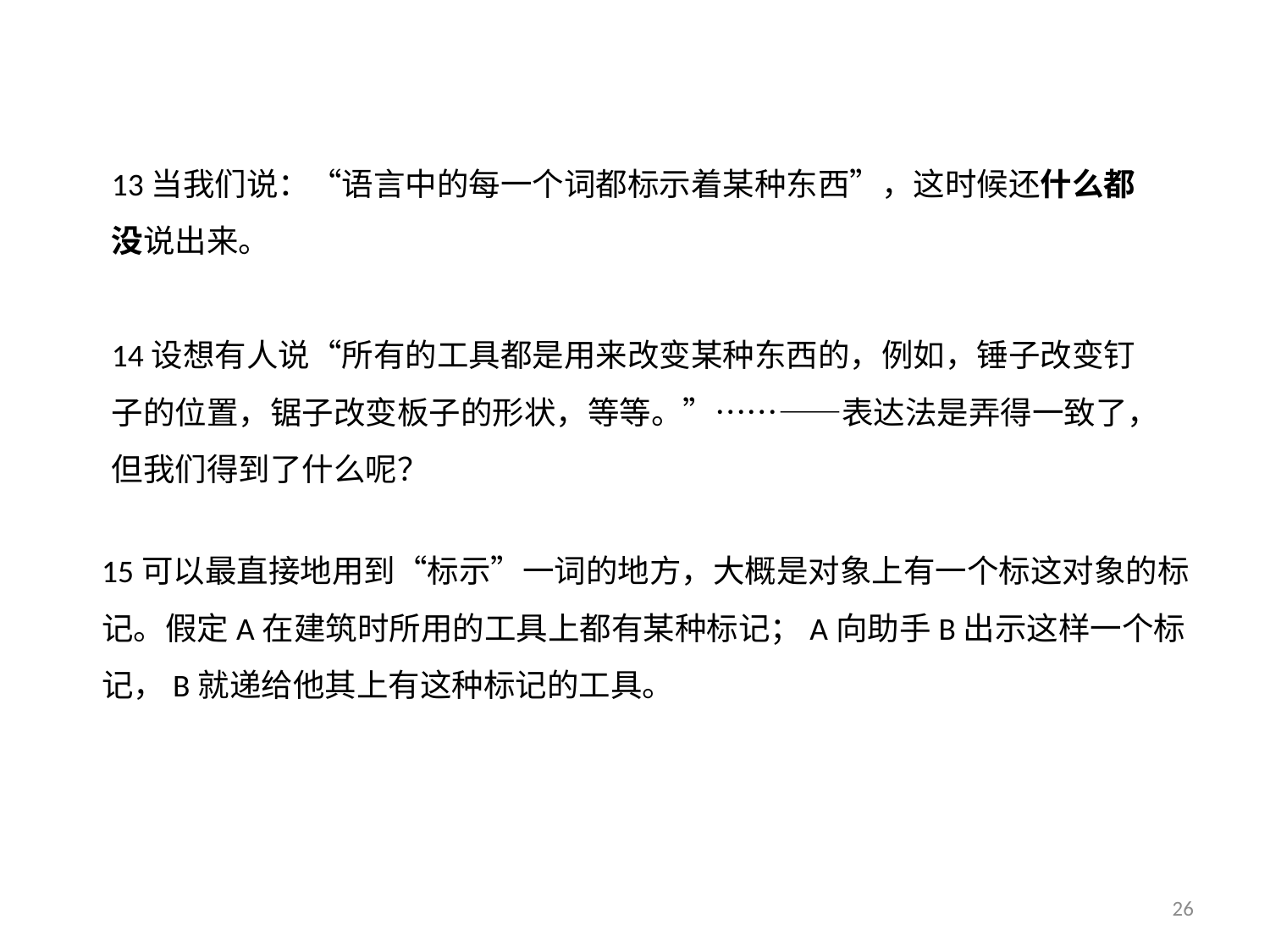

13当我们说：“语言中的每一个词都标示着某种东西”，这时候还什么都没说出来。

14设想有人说“所有的工具都是用来改变某种东西的，例如，锤子改变钉子的位置，锯子改变板子的形状，等等。”……——表达法是弄得一致了，但我们得到了什么呢？

15可以最直接地用到“标示”一词的地方，大概是对象上有一个标这对象的标记。假定A在建筑时所用的工具上都有某种标记；A向助手B出示这样一个标记，B就递给他其上有这种标记的工具。
26